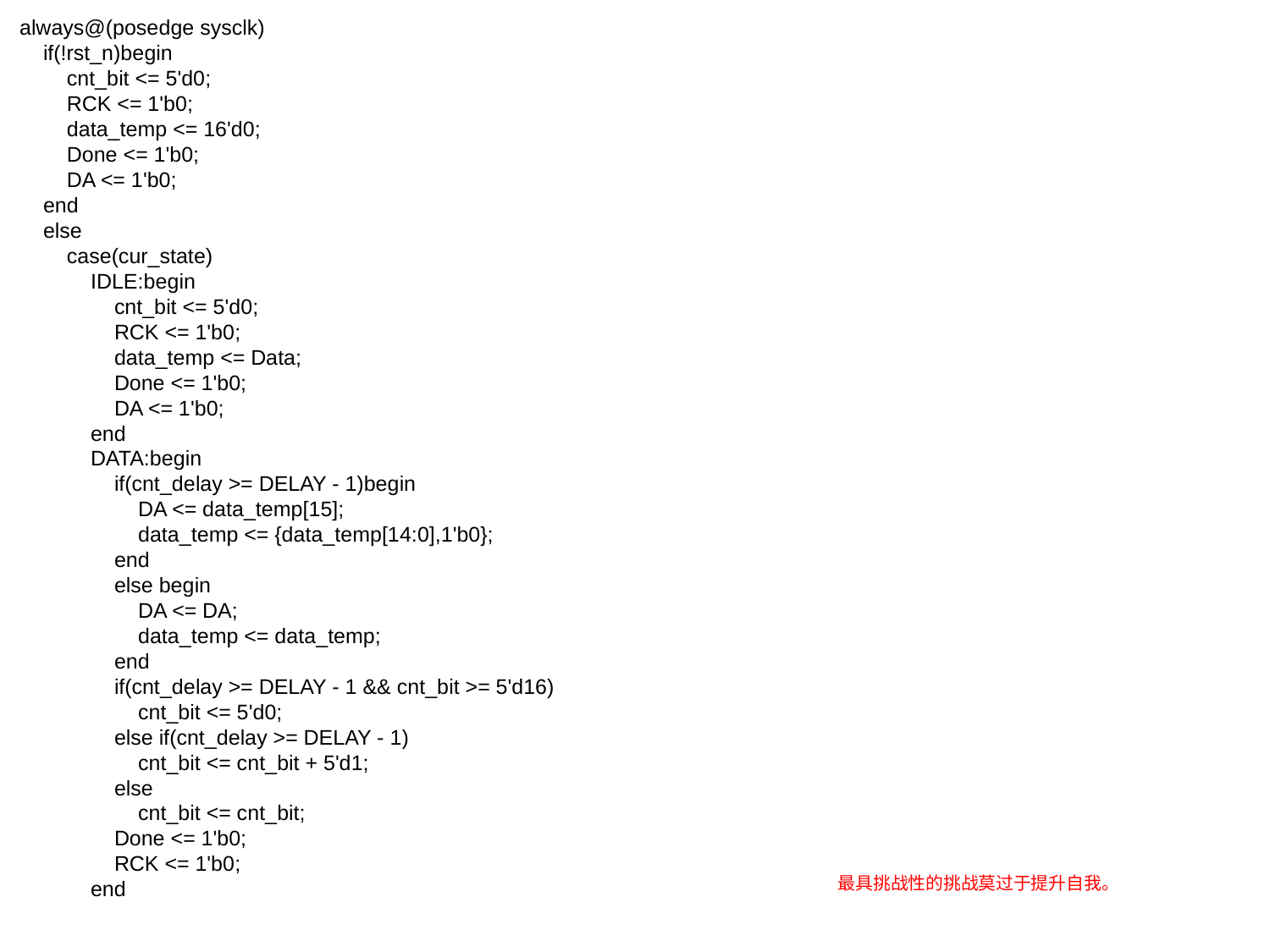

always@(posedge sysclk)
    if(!rst_n)begin
        cnt_bit <= 5'd0;
        RCK <= 1'b0;
        data_temp <= 16'd0;
        Done <= 1'b0;
        DA <= 1'b0;
    end
    else
        case(cur_state)
            IDLE:begin
                cnt_bit <= 5'd0;
                RCK <= 1'b0;
                data_temp <= Data;
                Done <= 1'b0;
                DA <= 1'b0;
            end
            DATA:begin
                if(cnt_delay >= DELAY - 1)begin
                    DA <= data_temp[15];
                    data_temp <= {data_temp[14:0],1'b0};
                end
                else begin
                    DA <= DA;
                    data_temp <= data_temp;
                end
                if(cnt_delay >= DELAY - 1 && cnt_bit >= 5'd16)
                    cnt_bit <= 5'd0;
                else if(cnt_delay >= DELAY - 1)
                    cnt_bit <= cnt_bit + 5'd1;
                else
                    cnt_bit <= cnt_bit;
                Done <= 1'b0;
                RCK <= 1'b0;
            end

最具挑战性的挑战莫过于提升自我。